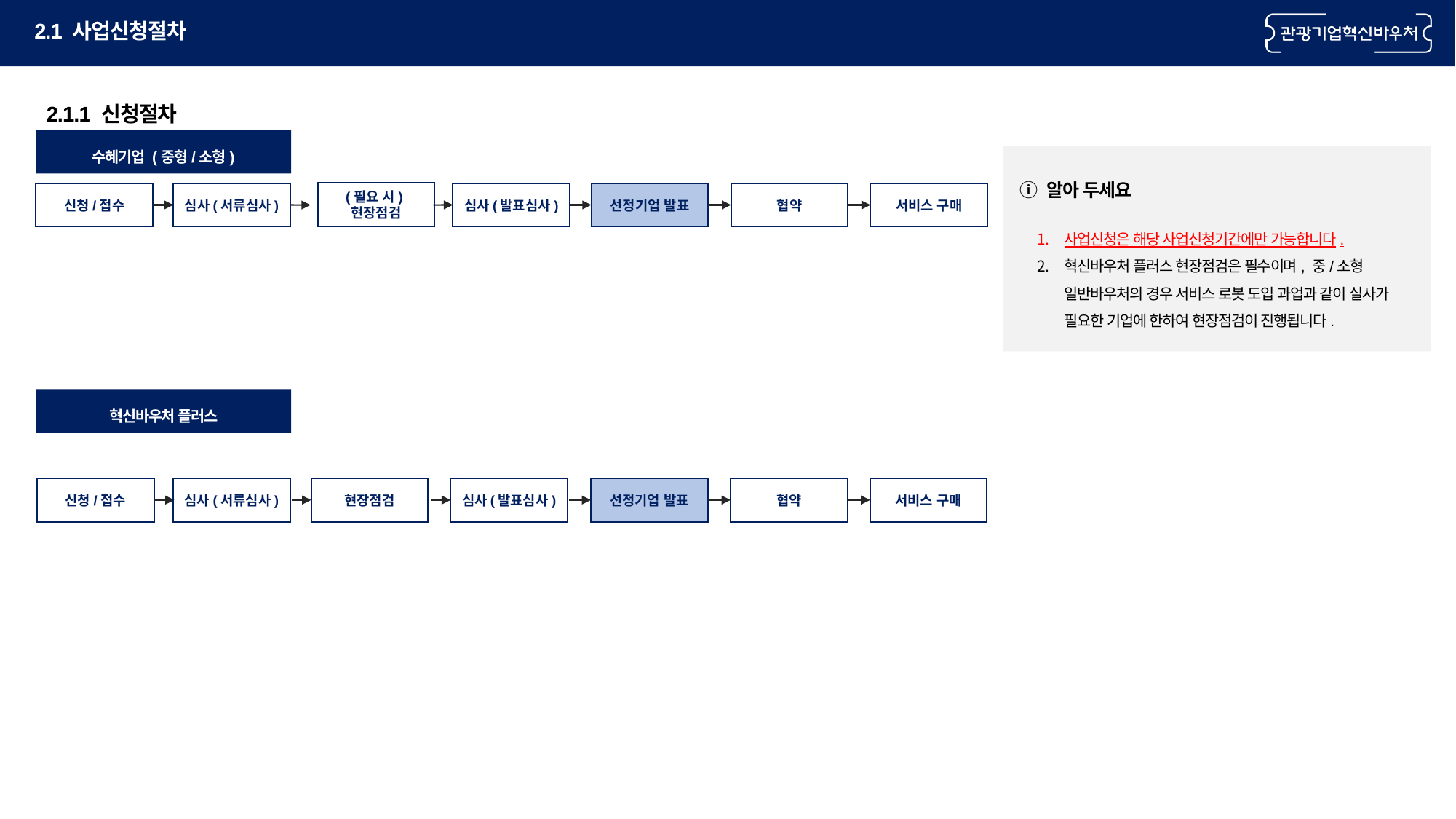

2.1 사업신청절차
2.1.1 신청절차
수혜기업 (중형/소형)
ⓘ 알아 두세요
사업신청은 해당 사업신청기간에만 가능합니다.
혁신바우처 플러스 현장점검은 필수이며, 중/소형 일반바우처의 경우 서비스 로봇 도입 과업과 같이 실사가 필요한 기업에 한하여 현장점검이 진행됩니다.
(필요 시)
현장점검
신청/접수
심사(서류심사)
심사(발표심사)
선정기업 발표
협약
서비스 구매
혁신바우처 플러스
신청/접수
심사(서류심사)
현장점검
심사(발표심사)
선정기업 발표
협약
서비스 구매